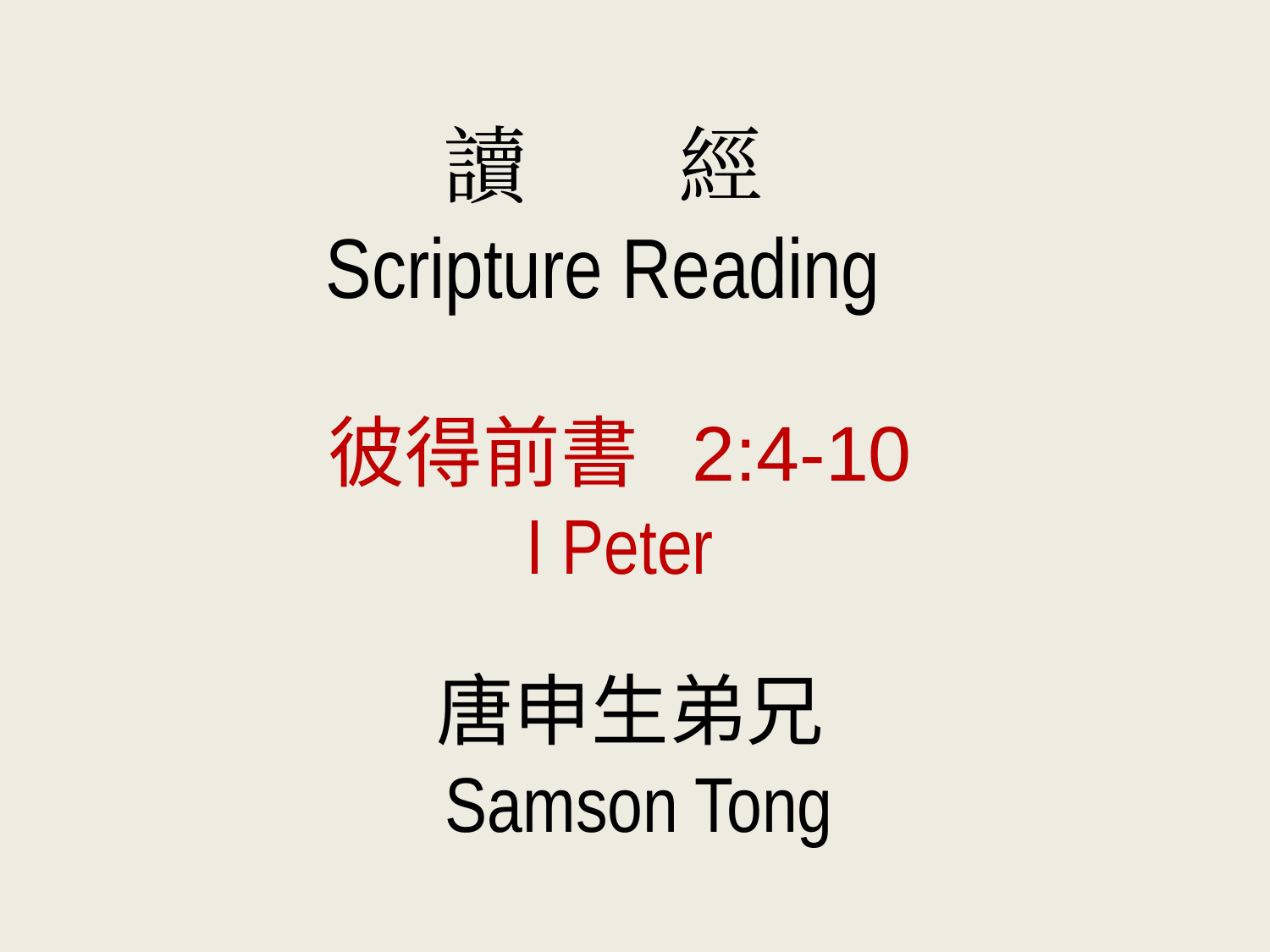

讀       經
Scripture Reading

彼得前書  2:4-10
I Peter
唐申生弟兄
Samson Tong